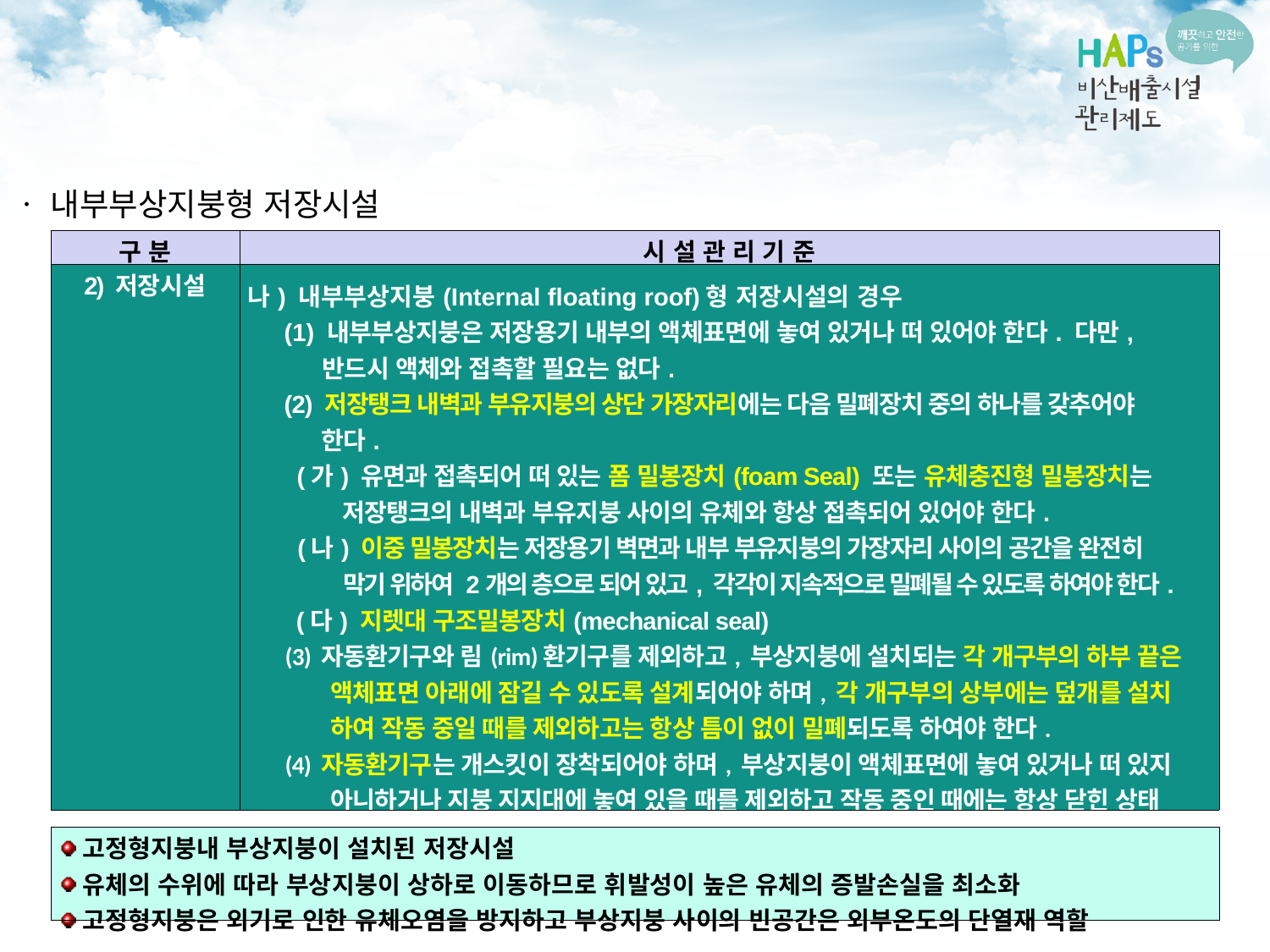

ㆍ 내부부상지붕형 저장시설
| 구 분 | 시 설 관 리 기 준 |
| --- | --- |
| 2) 저장시설 | 나) 내부부상지붕(Internal floating roof)형 저장시설의 경우 (1) 내부부상지붕은 저장용기 내부의 액체표면에 놓여 있거나 떠 있어야 한다. 다만, 반드시 액체와 접촉할 필요는 없다. (2) 저장탱크 내벽과 부유지붕의 상단 가장자리에는 다음 밀폐장치 중의 하나를 갖추어야 한다. (가) 유면과 접촉되어 떠 있는 폼 밀봉장치(foam Seal) 또는 유체충진형 밀봉장치는 저장탱크의 내벽과 부유지붕 사이의 유체와 항상 접촉되어 있어야 한다. (나) 이중 밀봉장치는 저장용기 벽면과 내부 부유지붕의 가장자리 사이의 공간을 완전히 막기 위하여 2개의 층으로 되어 있고, 각각이 지속적으로 밀폐될 수 있도록 하여야 한다. (다) 지렛대 구조밀봉장치(mechanical seal) (3) 자동환기구와 림(rim)환기구를 제외하고, 부상지붕에 설치되는 각 개구부의 하부 끝은 액체표면 아래에 잠길 수 있도록 설계되어야 하며, 각 개구부의 상부에는 덮개를 설치 하여 작동 중일 때를 제외하고는 항상 틈이 없이 밀폐되도록 하여야 한다. (4) 자동환기구는 개스킷이 장착되어야 하며, 부상지붕이 액체표면에 놓여 있거나 떠 있지 아니하거나 지붕 지지대에 놓여 있을 때를 제외하고 작동 중인 때에는 항상 닫힌 상태 여야 한다. (5) 림환기구는 개스킷이 장착되어야 하며, 부상지붕이 지붕지지대에서 떨어져 부상하고 있거나 사용자가 필요할 때에만 열리도록 설치하여야 한다. |
| 고정형지붕내 부상지붕이 설치된 저장시설 유체의 수위에 따라 부상지붕이 상하로 이동하므로 휘발성이 높은 유체의 증발손실을 최소화 고정형지붕은 외기로 인한 유체오염을 방지하고 부상지붕 사이의 빈공간은 외부온도의 단열재 역할 |
| --- |